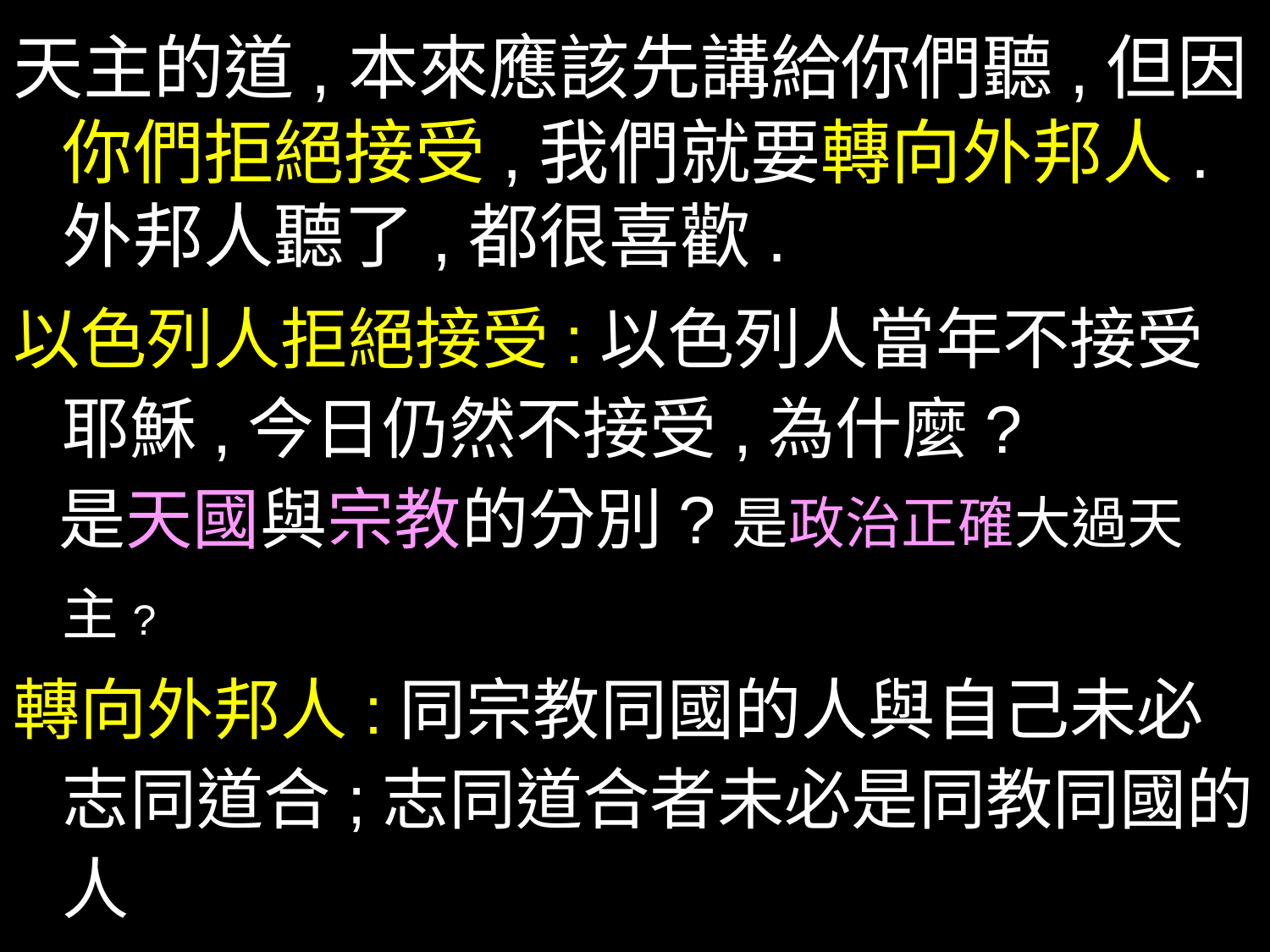

天主的道,本來應該先講給你們聽,但因你們拒絕接受,我們就要轉向外邦人.外邦人聽了,都很喜歡.
以色列人拒絕接受:以色列人當年不接受耶穌,今日仍然不接受,為什麼?
  是天國與宗教的分別?是政治正確大過天主?
轉向外邦人:同宗教同國的人與自己未必志同道合;志同道合者未必是同教同國的人
不要再把人分為信與不信兩陣營! (有弊無利)